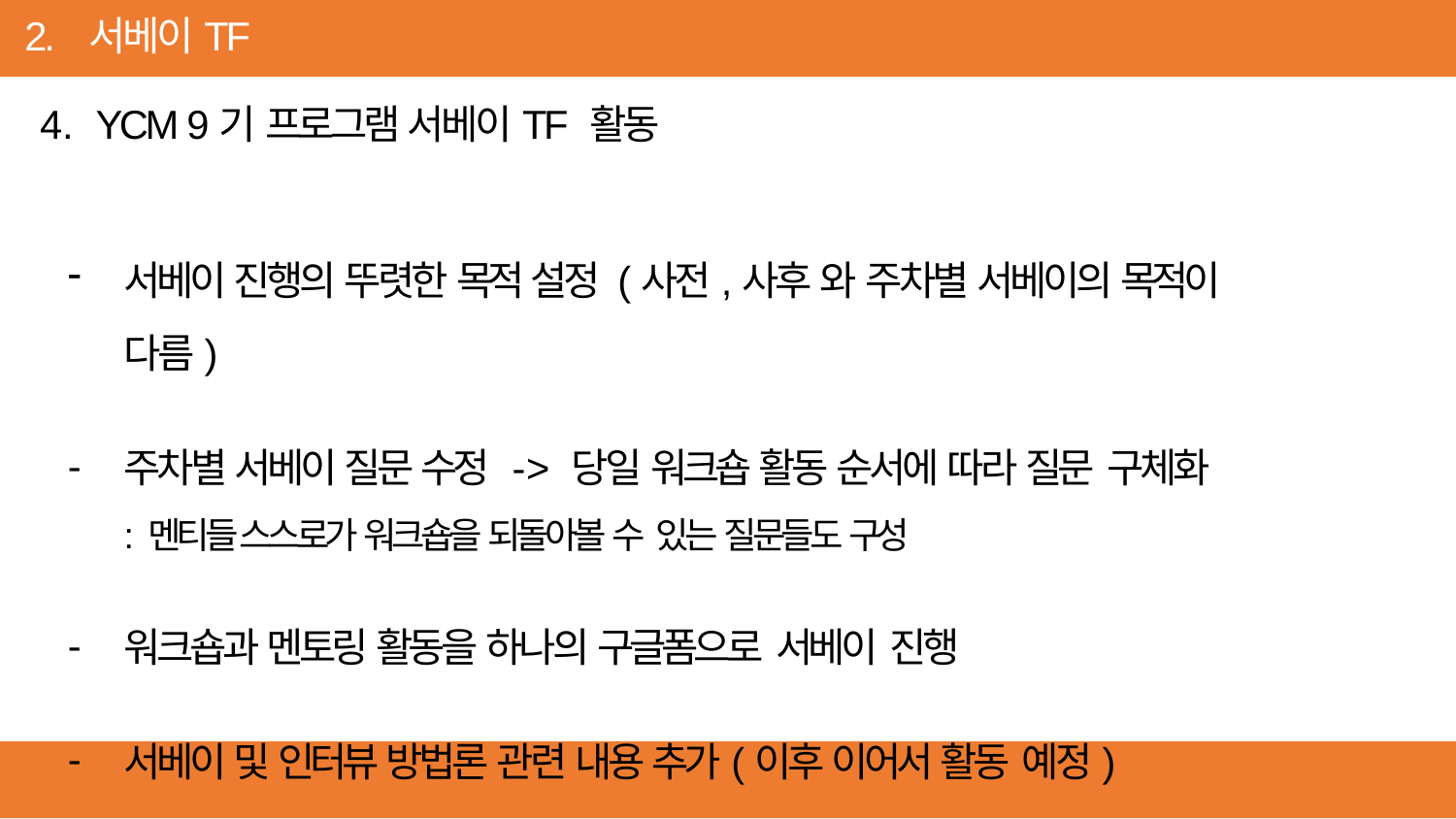

2.   서베이TF

YCM 9기 프로그램 서베이TF 활동

서베이 진행의 뚜렷한 목적 설정 (사전,사후 와 주차별 서베이의 목적이 다름)

주차별 서베이 질문 수정  -> 당일 워크숍 활동 순서에 따라 질문 구체화
: 멘티들 스스로가 워크숍을 되돌아볼 수 있는 질문들도 구성

워크숍과 멘토링 활동을 하나의 구글폼으로  서베이 진행

서베이 및 인터뷰 방법론 관련 내용 추가(이후 이어서 활동 예정)